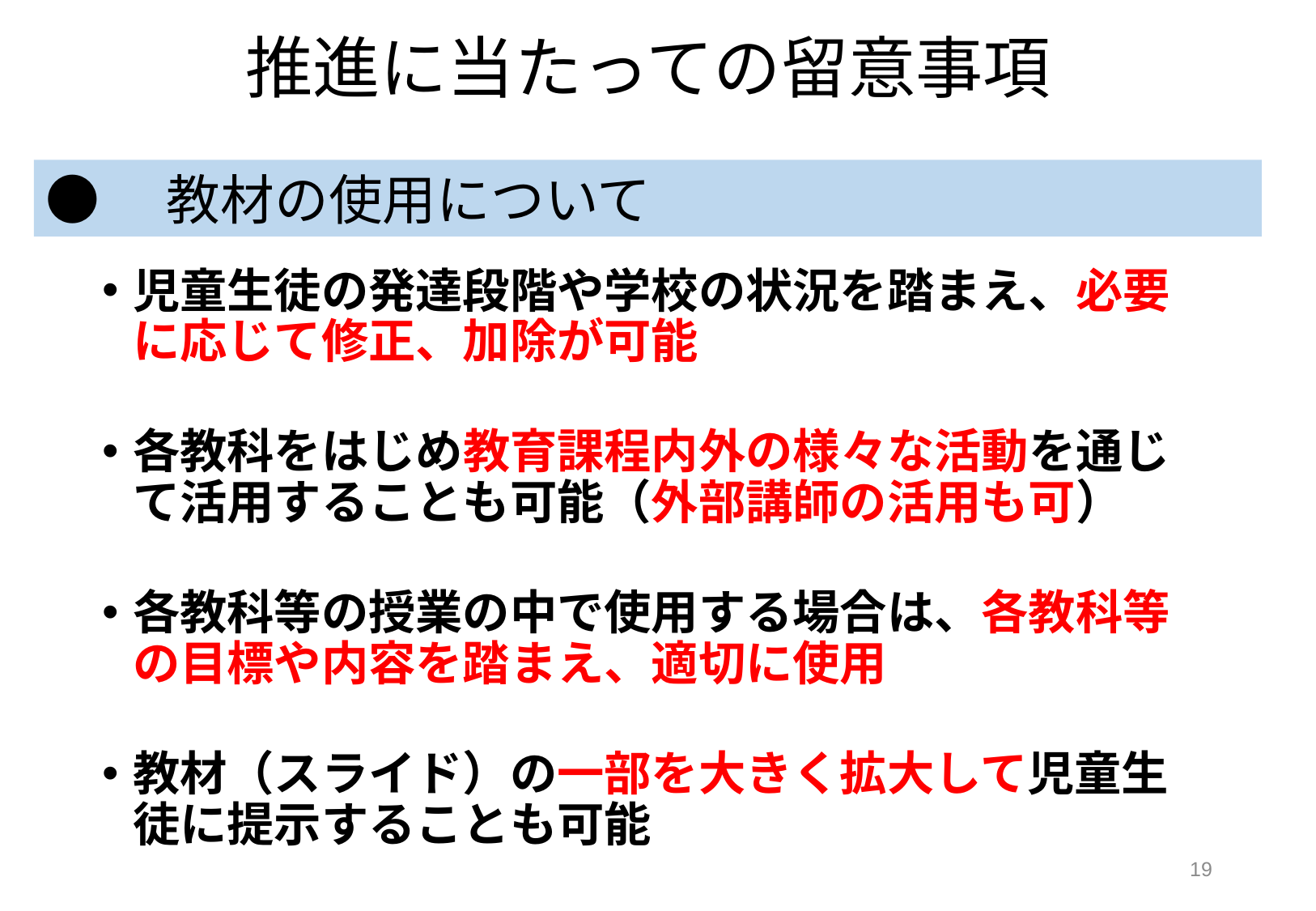

推進に当たっての留意事項
●　教材の使用について
児童生徒の発達段階や学校の状況を踏まえ、必要に応じて修正、加除が可能

各教科をはじめ教育課程内外の様々な活動を通じて活用することも可能（外部講師の活用も可）

各教科等の授業の中で使用する場合は、各教科等の目標や内容を踏まえ、適切に使用

教材（スライド）の一部を大きく拡大して児童生徒に提示することも可能
19